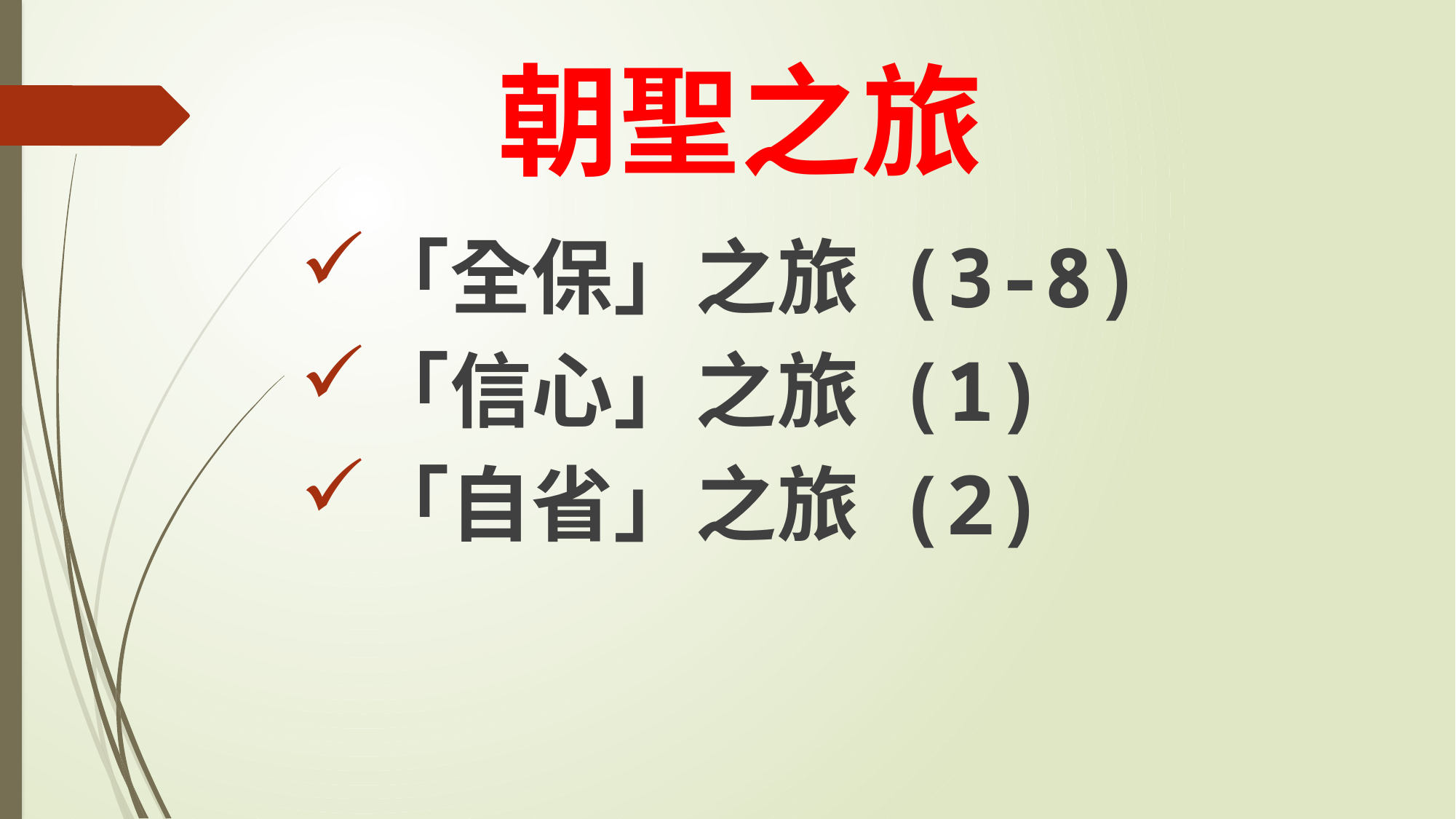

# 朝聖之旅
「全保」之旅 (3-8)
「信心」之旅 (1)
「自省」之旅 (2)